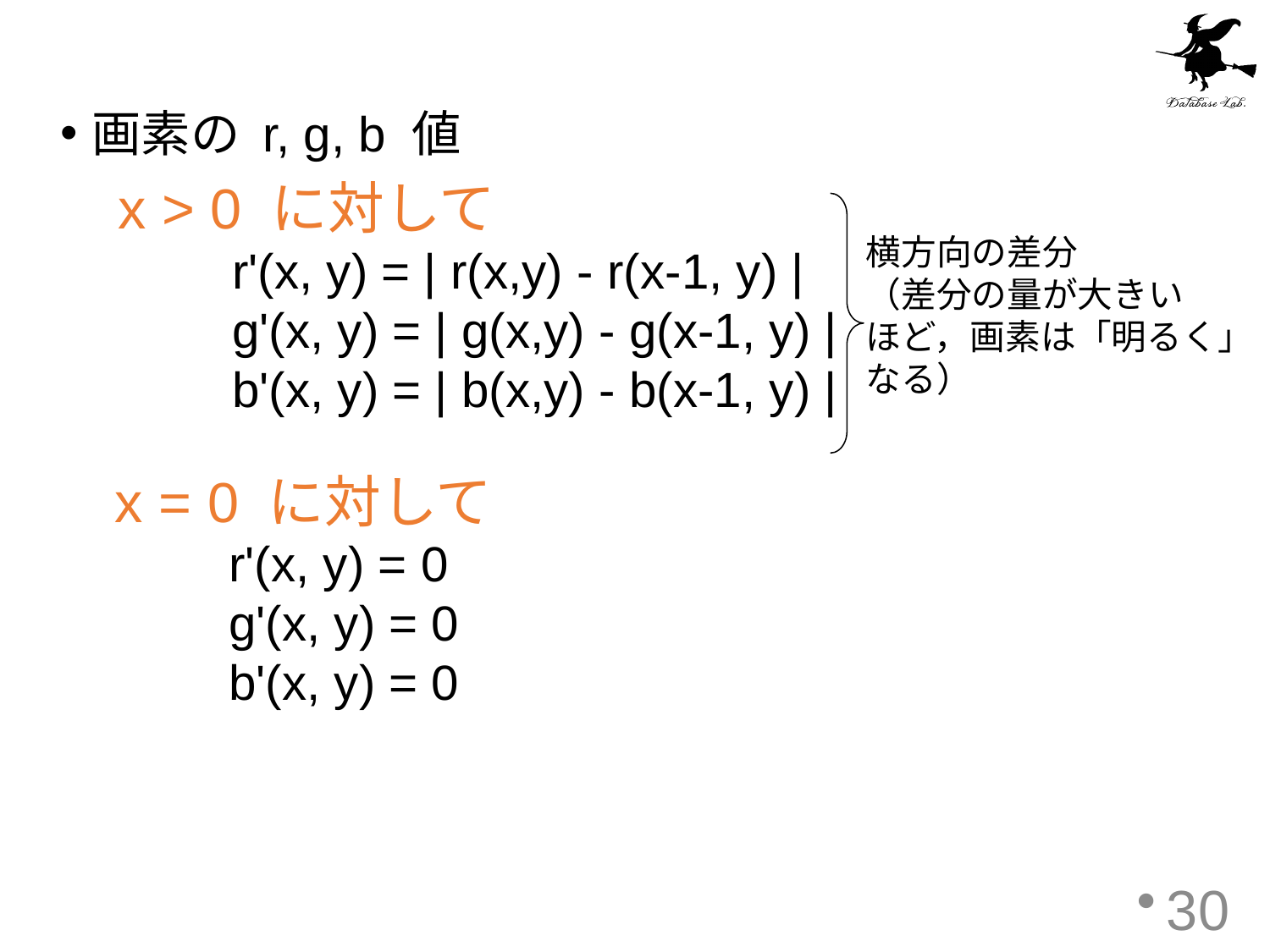

画素の r, g, b 値
x > 0 に対して

横方向の差分
（差分の量が大きい
ほど，画素は「明るく」
なる）
r'(x, y) = | r(x,y) - r(x-1, y) |
g'(x, y) = | g(x,y) - g(x-1, y) |
b'(x, y) = | b(x,y) - b(x-1, y) |
x = 0 に対して
r'(x, y) = 0
g'(x, y) = 0
b'(x, y) = 0
30